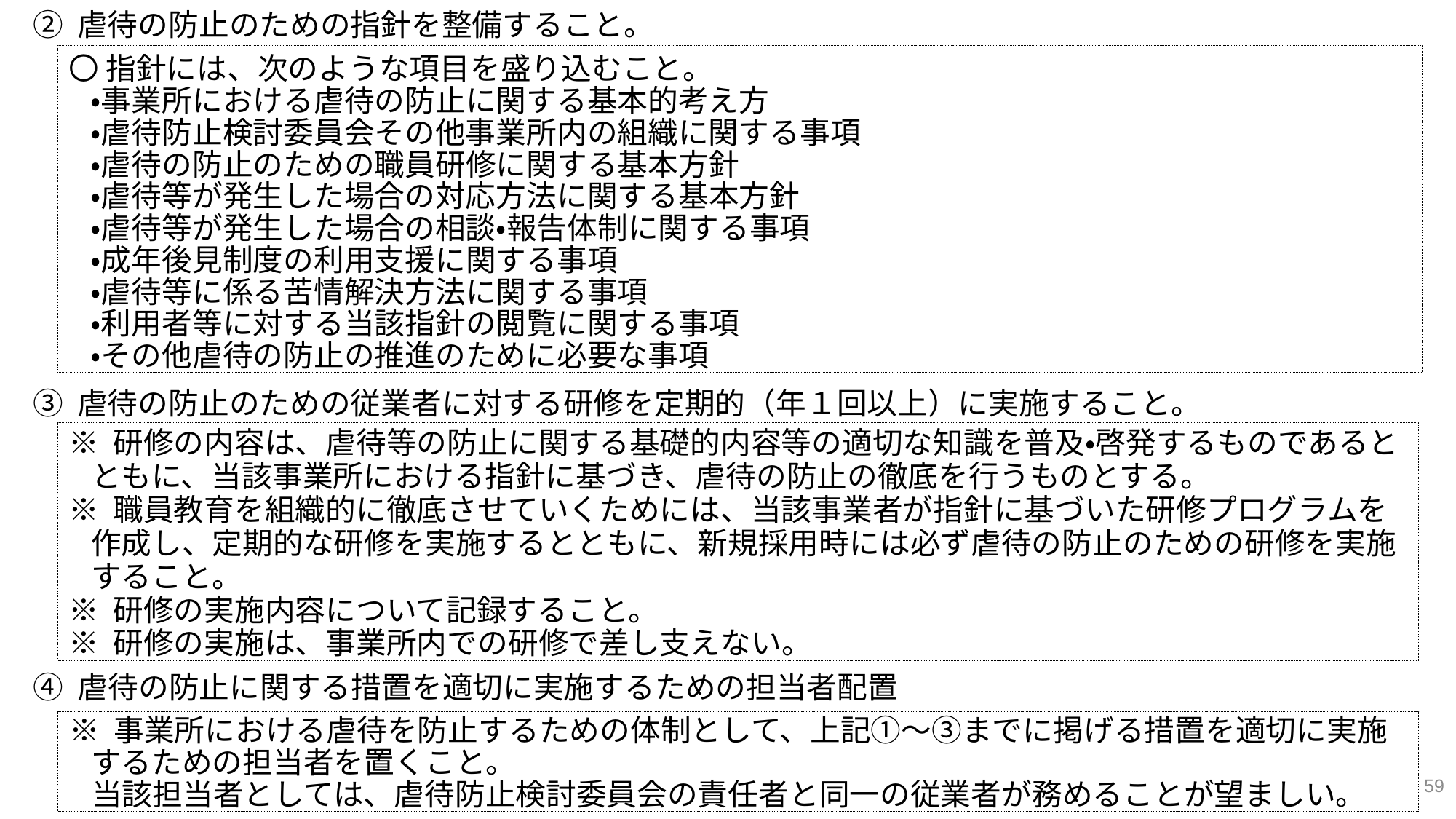

② 虐待の防止のための指針を整備すること。

③ 虐待の防止のための従業者に対する研修を定期的（年１回以上）に実施すること。

④ 虐待の防止に関する措置を適切に実施するための担当者配置

〇 指針には、次のような項目を盛り込むこと。
・事業所における虐待の防止に関する基本的考え方
・虐待防止検討委員会その他事業所内の組織に関する事項
・虐待の防止のための職員研修に関する基本方針
・虐待等が発生した場合の対応方法に関する基本方針
・虐待等が発生した場合の相談・報告体制に関する事項
・成年後見制度の利用支援に関する事項
・虐待等に係る苦情解決方法に関する事項
・利用者等に対する当該指針の閲覧に関する事項
・その他虐待の防止の推進のために必要な事項
※ 研修の内容は、虐待等の防止に関する基礎的内容等の適切な知識を普及・啓発するものであるとともに、当該事業所における指針に基づき、虐待の防止の徹底を行うものとする。
※ 職員教育を組織的に徹底させていくためには、当該事業者が指針に基づいた研修プログラムを作成し、定期的な研修を実施するとともに、新規採用時には必ず虐待の防止のための研修を実施すること。
※ 研修の実施内容について記録すること。
※ 研修の実施は、事業所内での研修で差し支えない。
※ 事業所における虐待を防止するための体制として、上記①～③までに掲げる措置を適切に実施するための担当者を置くこと。
当該担当者としては、虐待防止検討委員会の責任者と同一の従業者が務めることが望ましい。
59